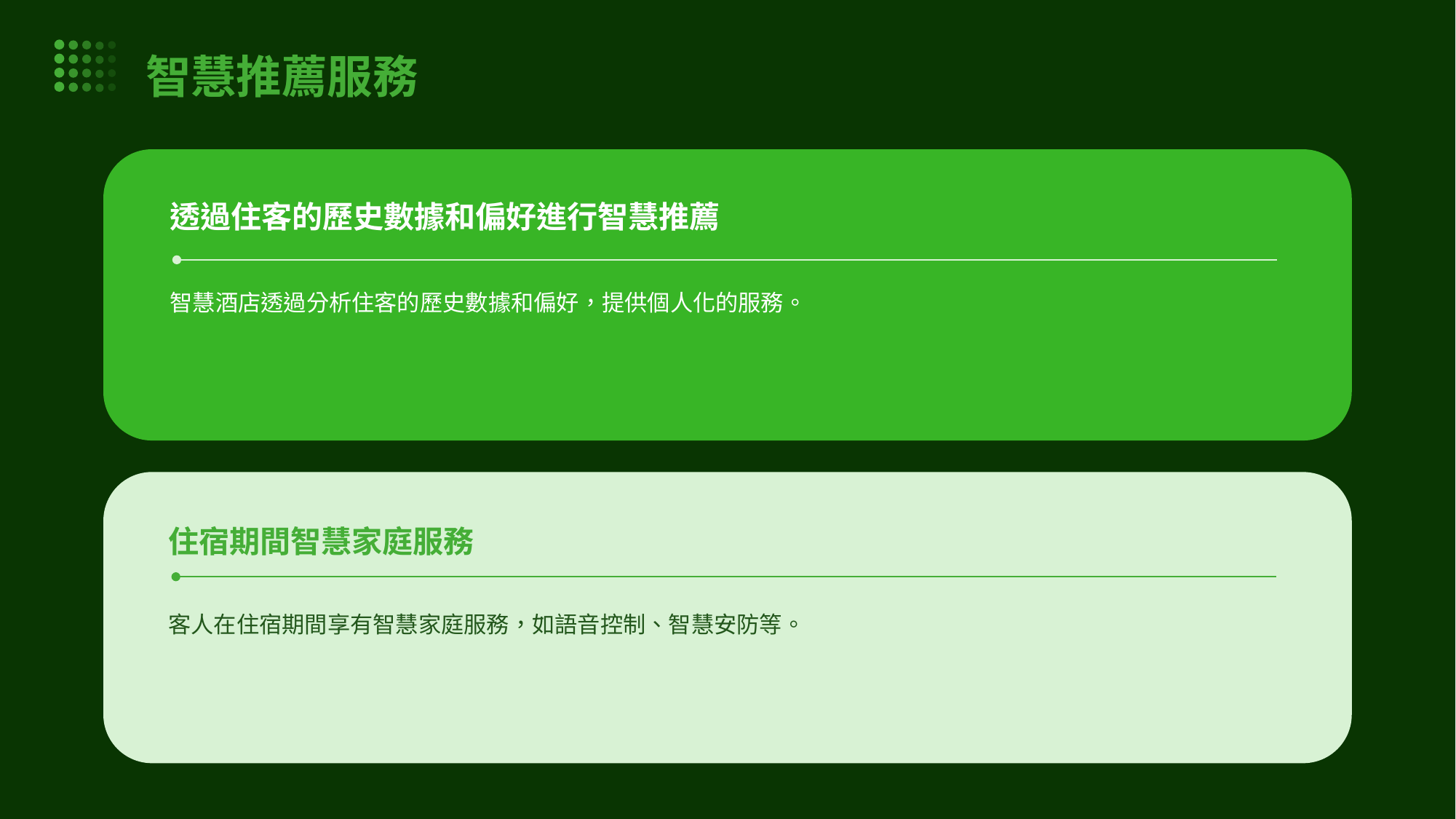

智慧推薦服務

透過住客的歷史數據和偏好進行智慧推薦
智慧酒店透過分析住客的歷史數據和偏好，提供個人化的服務。

住宿期間智慧家庭服務
客人在住宿期間享有智慧家庭服務，如語音控制、智慧安防等。